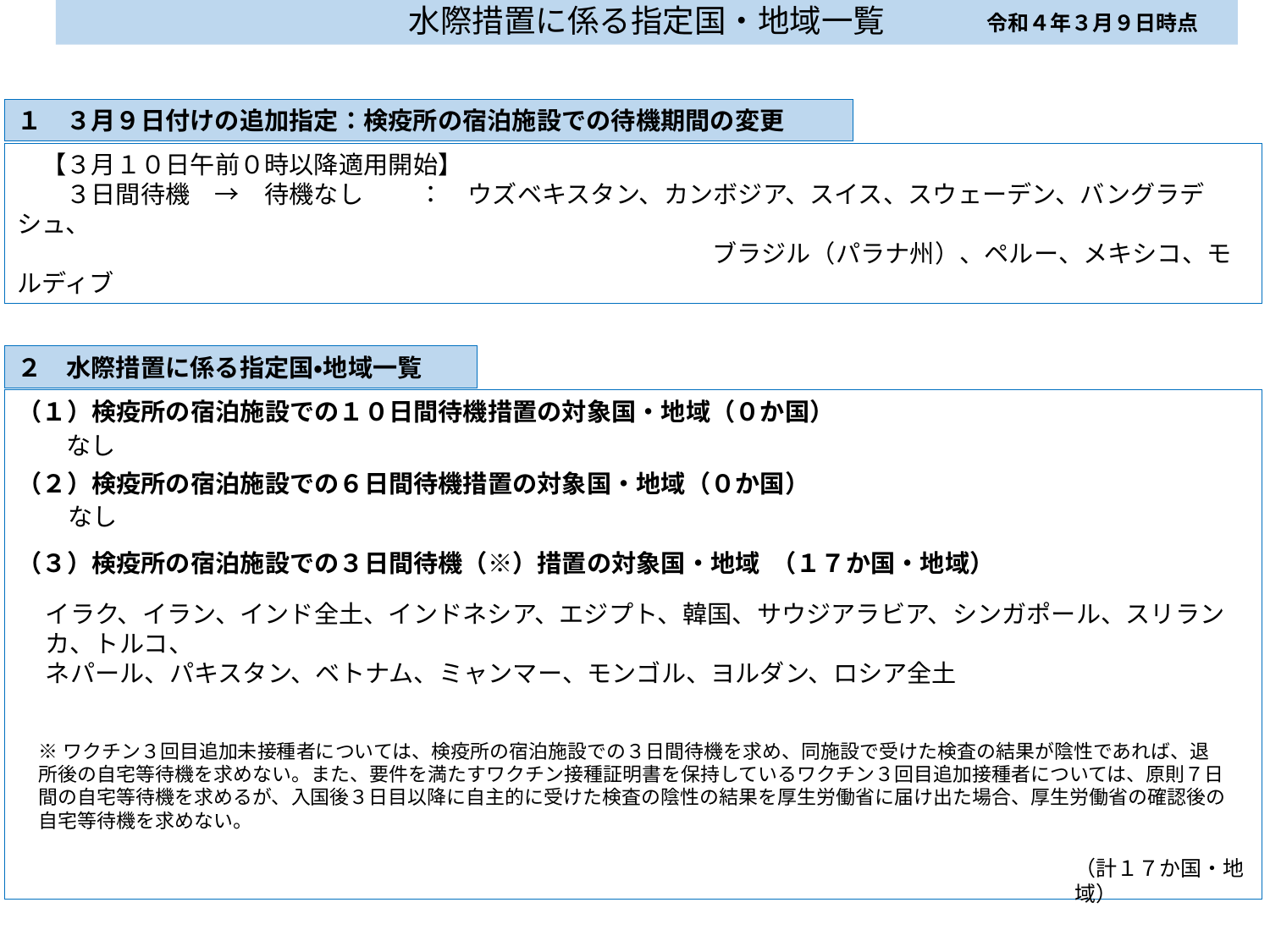

水際措置に係る指定国・地域一覧
令和４年３月９日時点

１　３月９日付けの追加指定：検疫所の宿泊施設での待機期間の変更
　【３月１０日午前０時以降適用開始】
　　３日間待機　→　待機なし　　 ：　ウズベキスタン、カンボジア、スイス、スウェーデン、バングラデシュ、
					　　  ブラジル（パラナ州）、ペルー、メキシコ、モルディブ
２　水際措置に係る指定国・地域一覧
（１）検疫所の宿泊施設での１０日間待機措置の対象国・地域（０か国）

（２）検疫所の宿泊施設での６日間待機措置の対象国・地域（０か国）

（３）検疫所の宿泊施設での３日間待機（※）措置の対象国・地域  （１７か国・地域）

なし
なし

イラク、イラン、インド全土、インドネシア、エジプト、韓国、サウジアラビア、シンガポール、スリランカ、トルコ、
ネパール、パキスタン、ベトナム、ミャンマー、モンゴル、ヨルダン、ロシア全土
※ワクチン３回目追加未接種者については、検疫所の宿泊施設での３日間待機を求め、同施設で受けた検査の結果が陰性であれば、退所後の自宅等待機を求めない。また、要件を満たすワクチン接種証明書を保持しているワクチン３回目追加接種者については、原則７日間の自宅等待機を求めるが、入国後３日目以降に自主的に受けた検査の陰性の結果を厚生労働省に届け出た場合、厚生労働省の確認後の自宅等待機を求めない。
（計１７か国・地域）